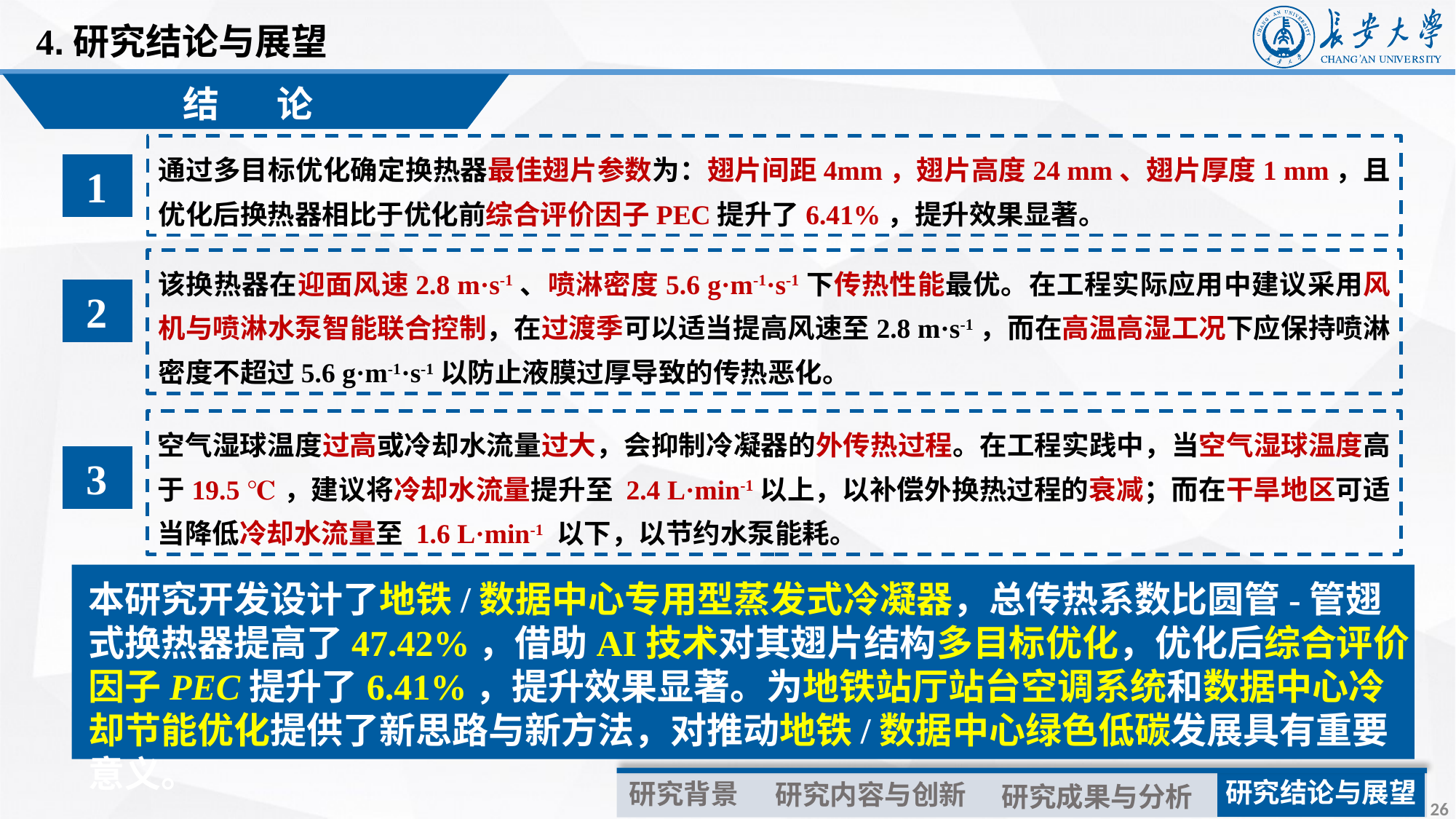

1
通过多目标优化确定换热器最佳翅片参数为：翅片间距4mm，翅片高度24 mm、翅片厚度1 mm，且优化后换热器相比于优化前综合评价因子PEC提升了6.41%，提升效果显著。
2
该换热器在迎面风速2.8 m·s-1、喷淋密度5.6 g·m-1·s-1下传热性能最优。在工程实际应用中建议采用风机与喷淋水泵智能联合控制，在过渡季可以适当提高风速至2.8 m·s-1，而在高温高湿工况下应保持喷淋密度不超过5.6 g·m-1·s-1以防止液膜过厚导致的传热恶化。
3
空气湿球温度过高或冷却水流量过大，会抑制冷凝器的外传热过程。在工程实践中，当空气湿球温度高于19.5 ℃，建议将冷却水流量提升至 2.4 L·min-1以上，以补偿外换热过程的衰减；而在干旱地区可适当降低冷却水流量至 1.6 L·min-1 以下，以节约水泵能耗。

4.研究结论与展望

结       论

本研究开发设计了地铁/数据中心专用型蒸发式冷凝器，总传热系数比圆管-管翅式换热器提高了47.42%，借助AI技术对其翅片结构多目标优化，优化后综合评价因子PEC提升了6.41%，提升效果显著。为地铁站厅站台空调系统和数据中心冷却节能优化提供了新思路与新方法，对推动地铁/数据中心绿色低碳发展具有重要意义。

研究结论与展望
研究背景
研究内容与创新

研究成果与分析

26